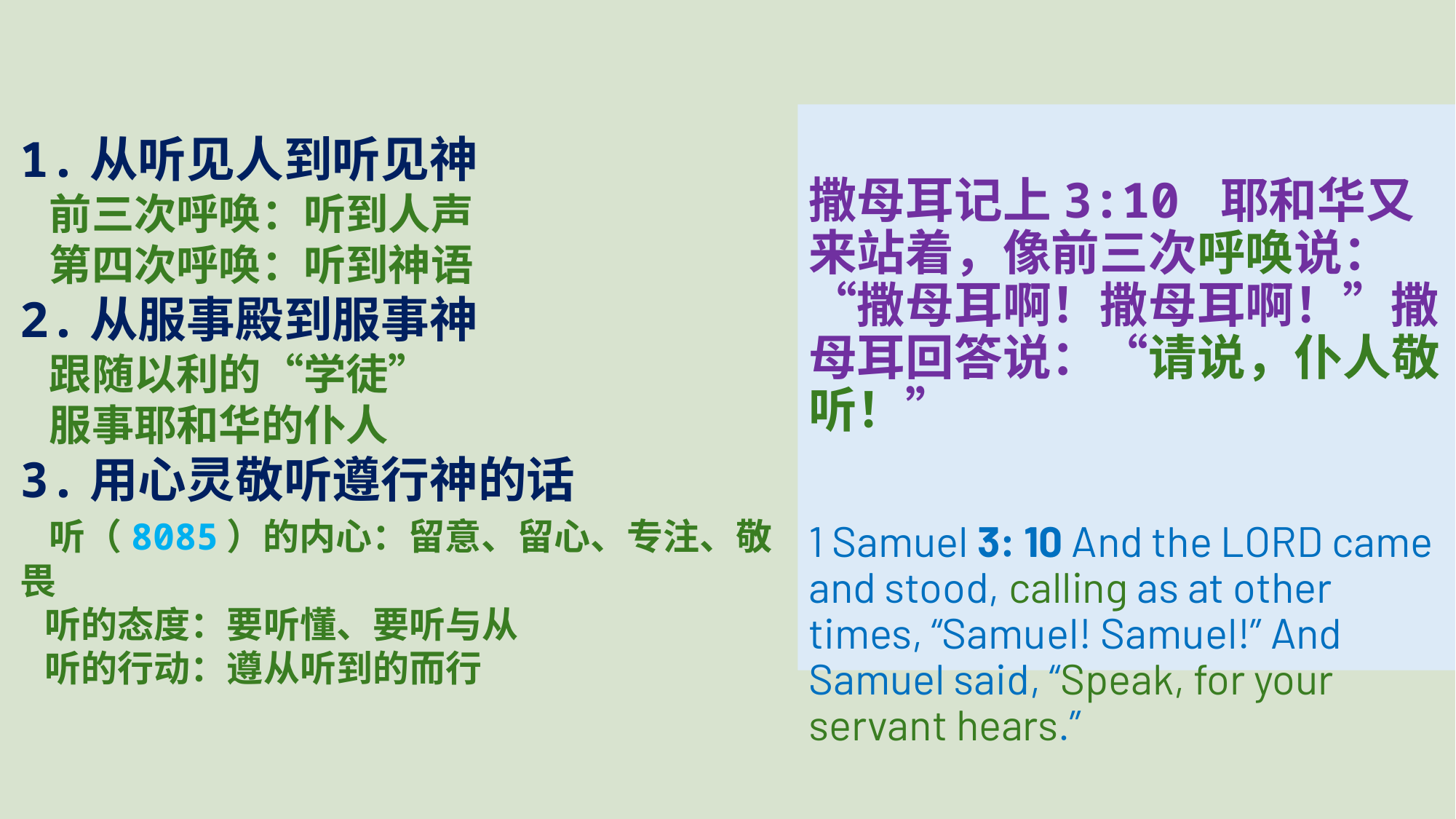

撒母耳记上3:10 耶和华又来站着，像前三次呼唤说：“撒母耳啊！撒母耳啊！”撒母耳回答说：“请说，仆人敬听！”

1 Samuel 3: 10 And the LORD came and stood, calling as at other times, “Samuel! Samuel!” And Samuel said, “Speak, for your servant hears.”
1.从听见人到听见神
  前三次呼唤：听到人声
  第四次呼唤：听到神语
2.从服事殿到服事神
  跟随以利的“学徒”
  服事耶和华的仆人
3.用心灵敬听遵行神的话
  听（8085）的内心：留意、留心、专注、敬畏
  听的态度：要听懂、要听与从
  听的行动：遵从听到的而行